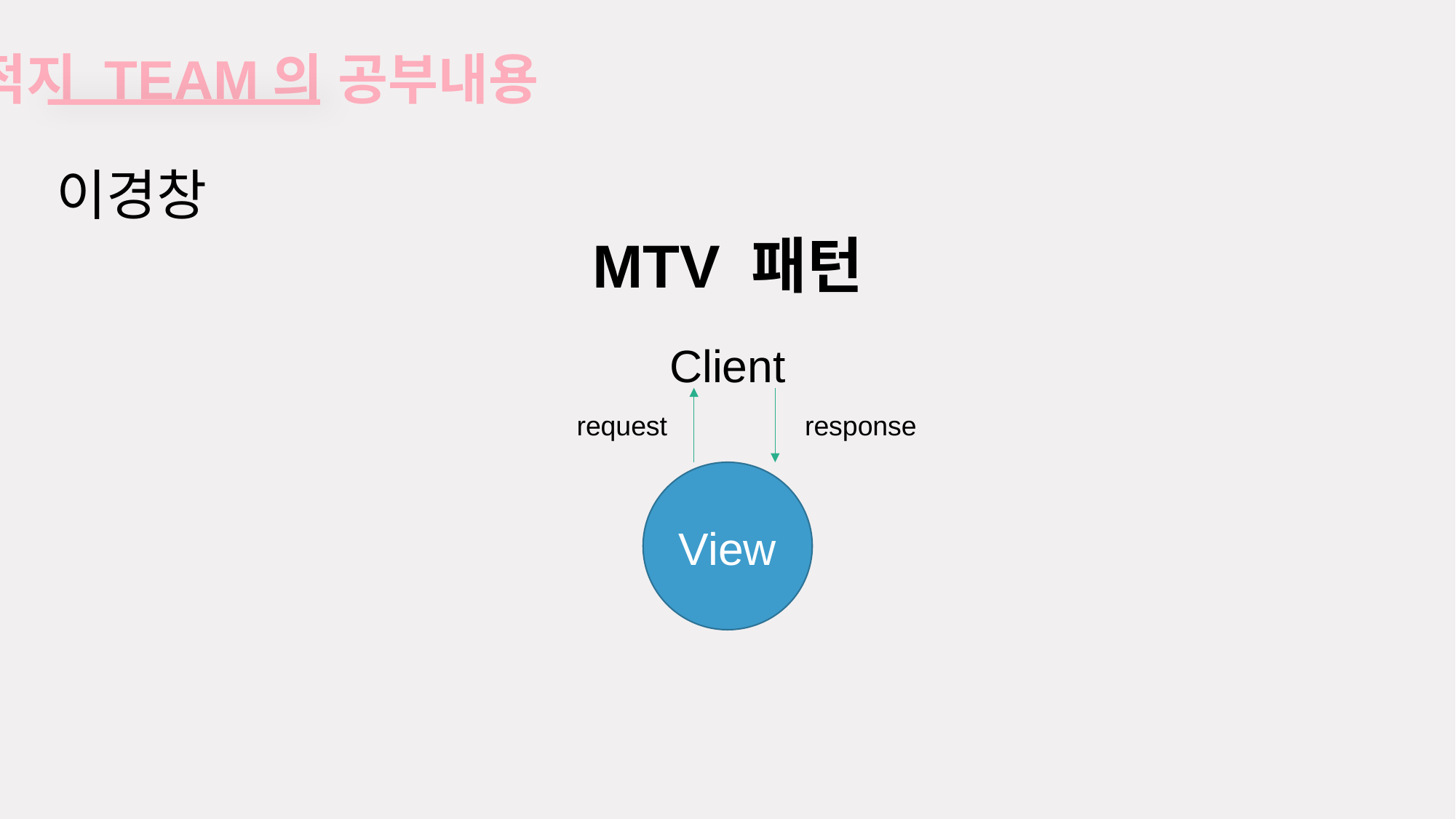

적지 TEAM의 공부내용

이경창
MTV 패턴

Client
request
response

View